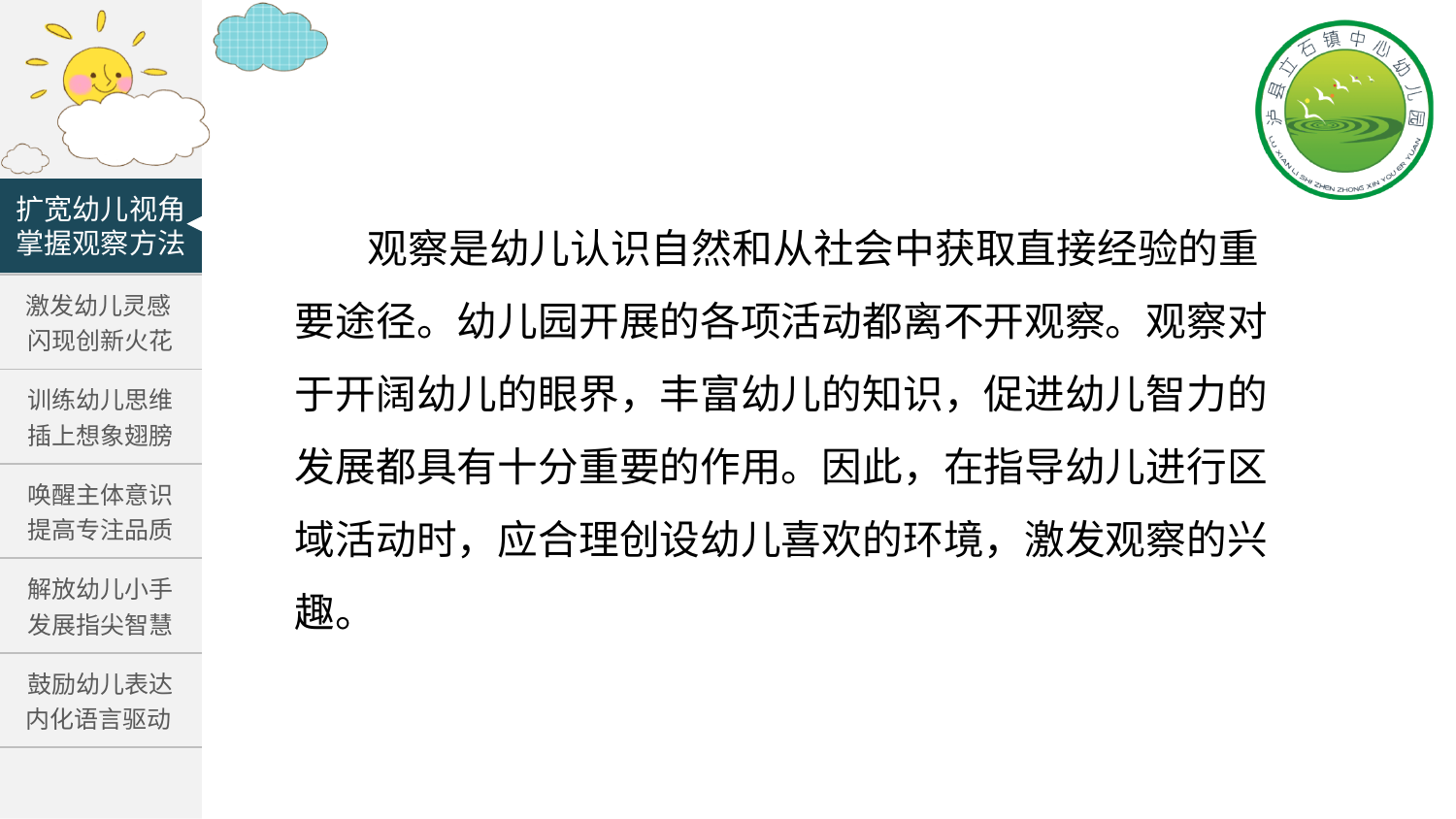

扩宽幼儿视角
掌握观察方法
|  |
| --- |
| 激发幼儿灵感 闪现创新火花 |
| 训练幼儿思维 插上想象翅膀 |
| 唤醒主体意识 提高专注品质 |
| 解放幼儿小手 发展指尖智慧 |
| 鼓励幼儿表达 内化语言驱动 |
       观察是幼儿认识自然和从社会中获取直接经验的重要途径。幼儿园开展的各项活动都离不开观察。观察对于开阔幼儿的眼界，丰富幼儿的知识，促进幼儿智力的发展都具有十分重要的作用。因此，在指导幼儿进行区域活动时，应合理创设幼儿喜欢的环境，激发观察的兴趣。